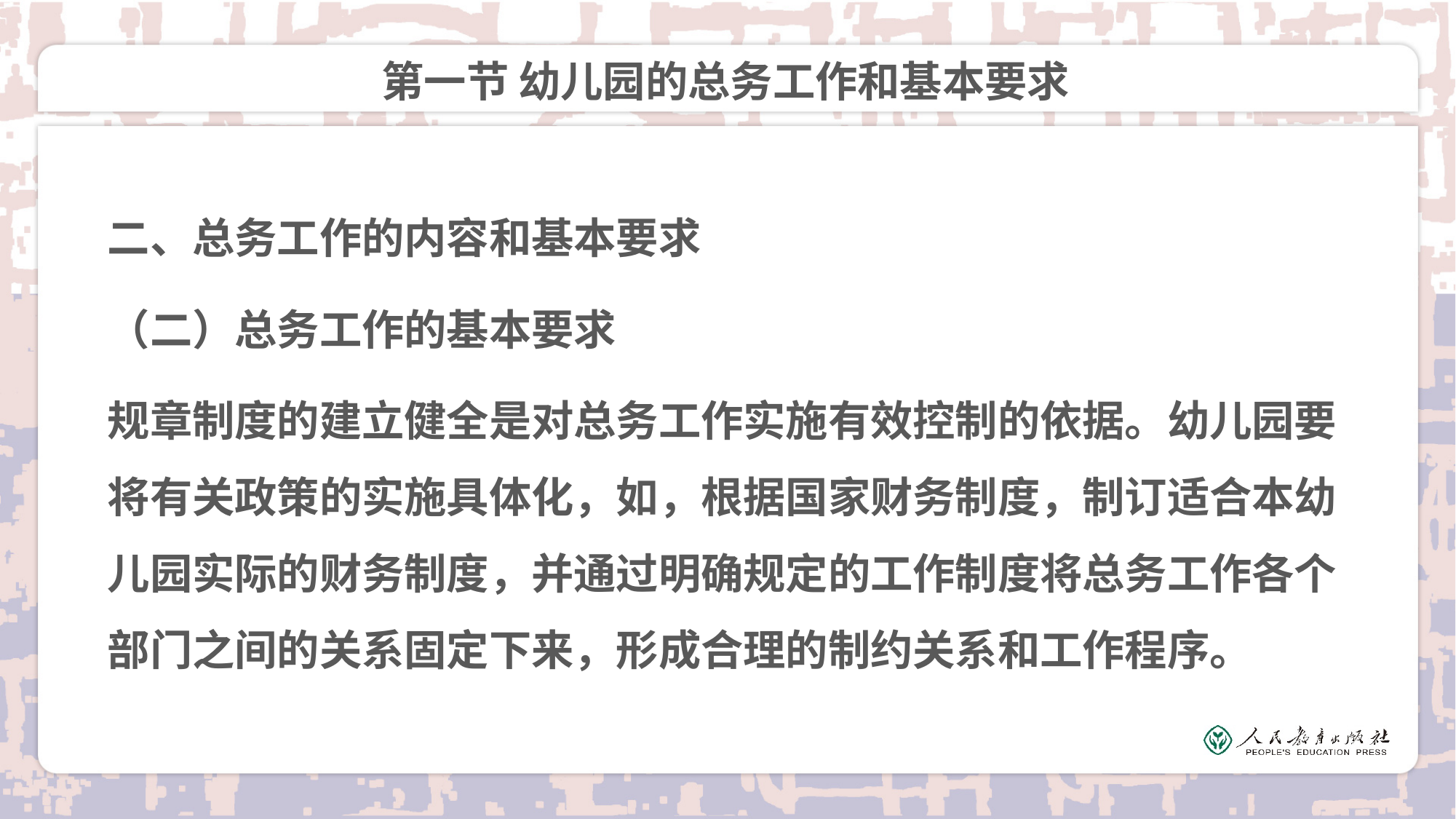

# 第一节 幼儿园的总务工作和基本要求
二、总务工作的内容和基本要求
（二）总务工作的基本要求
规章制度的建立健全是对总务工作实施有效控制的依据。幼儿园要将有关政策的实施具体化，如，根据国家财务制度，制订适合本幼儿园实际的财务制度，并通过明确规定的工作制度将总务工作各个部门之间的关系固定下来，形成合理的制约关系和工作程序。